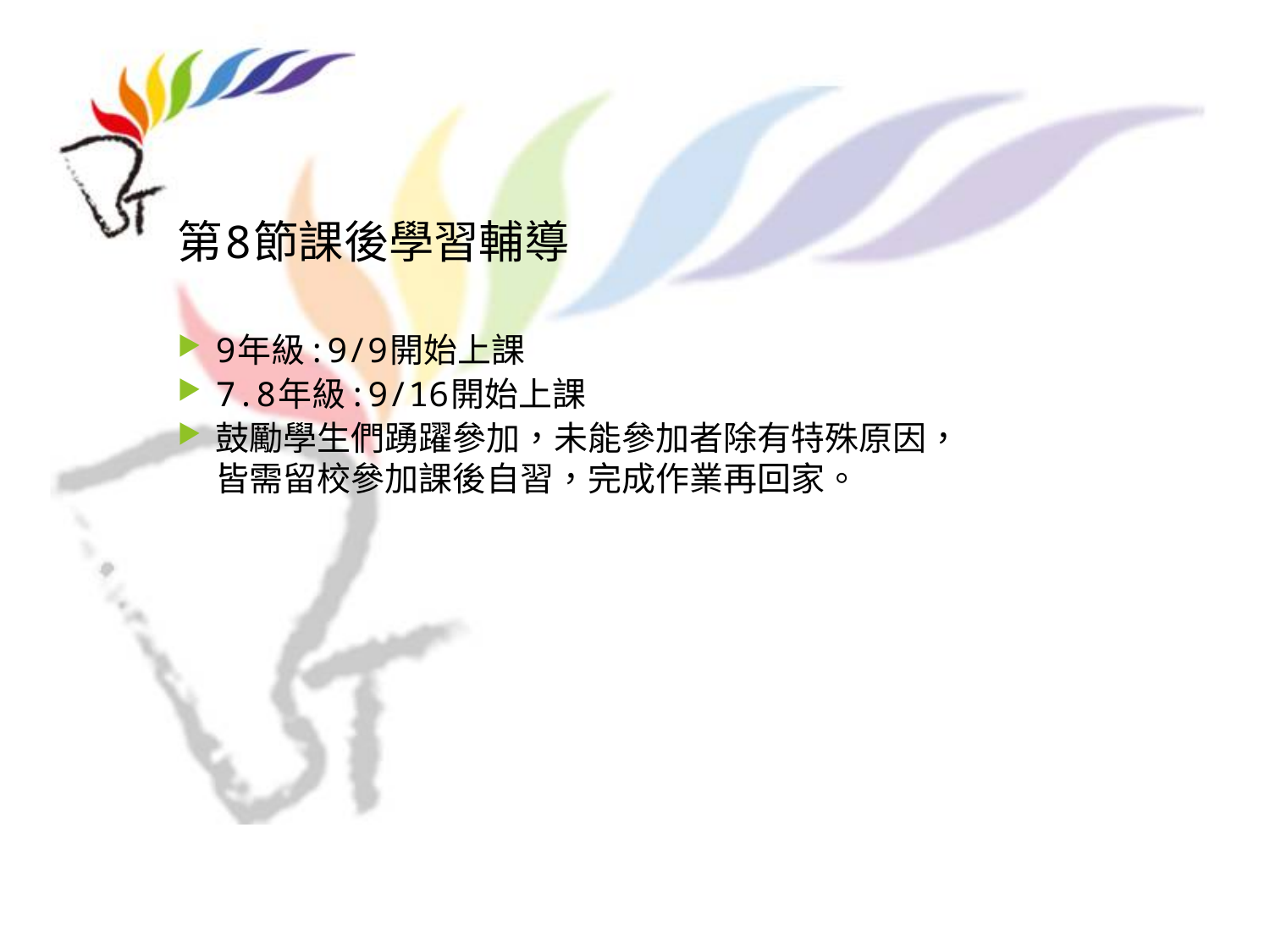

第8節課後學習輔導

9年級:9/9開始上課
7.8年級:9/16開始上課
鼓勵學生們踴躍參加，未能參加者除有特殊原因，皆需留校參加課後自習，完成作業再回家。